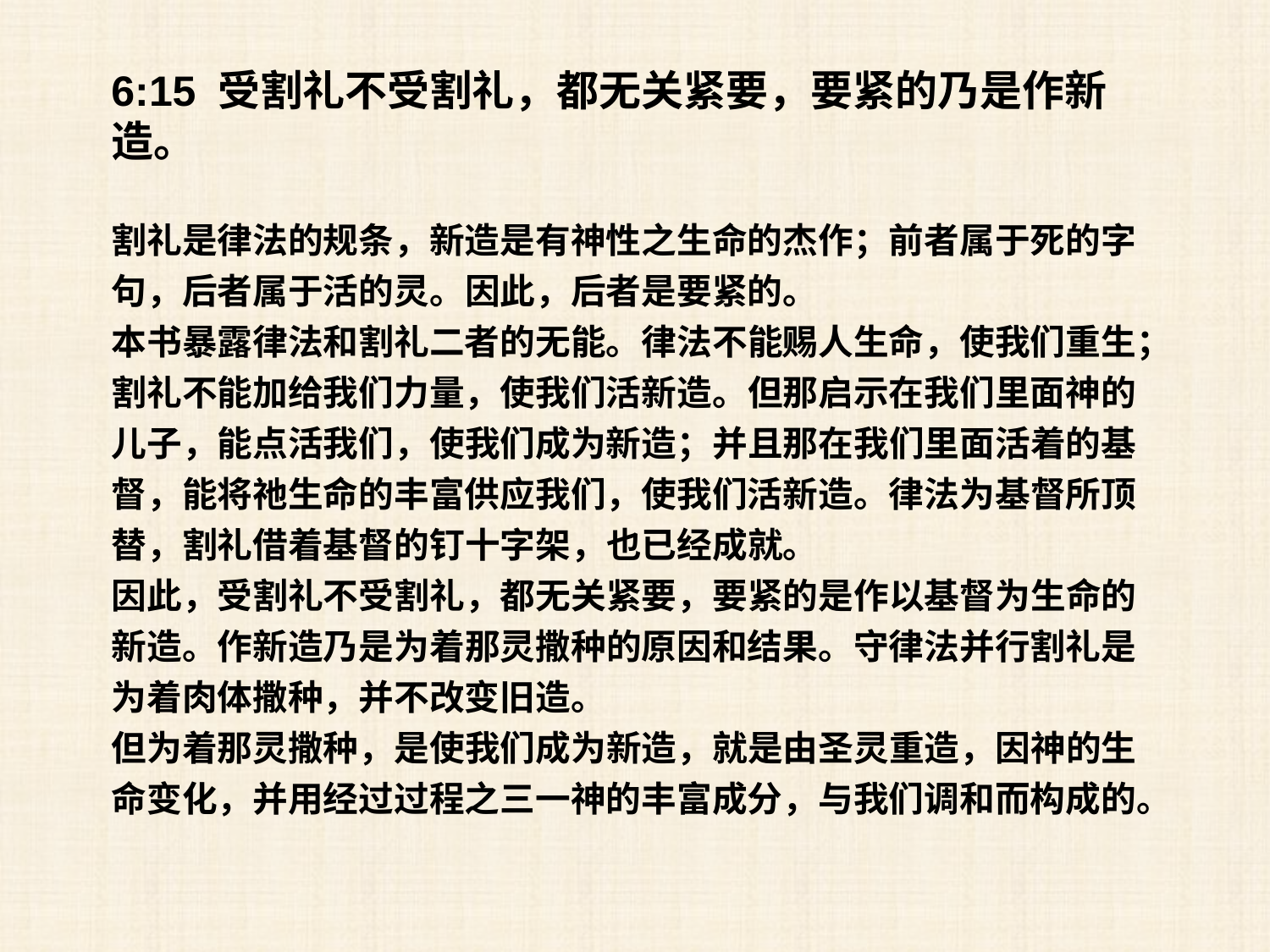

6:15 受割礼不受割礼，都无关紧要，要紧的乃是作新造。
割礼是律法的规条，新造是有神性之生命的杰作；前者属于死的字句，后者属于活的灵。因此，后者是要紧的。
本书暴露律法和割礼二者的无能。律法不能赐人生命，使我们重生；割礼不能加给我们力量，使我们活新造。但那启示在我们里面神的儿子，能点活我们，使我们成为新造；并且那在我们里面活着的基督，能将祂生命的丰富供应我们，使我们活新造。律法为基督所顶替，割礼借着基督的钉十字架，也已经成就。
因此，受割礼不受割礼，都无关紧要，要紧的是作以基督为生命的新造。作新造乃是为着那灵撒种的原因和结果。守律法并行割礼是为着肉体撒种，并不改变旧造。
但为着那灵撒种，是使我们成为新造，就是由圣灵重造，因神的生命变化，并用经过过程之三一神的丰富成分，与我们调和而构成的。